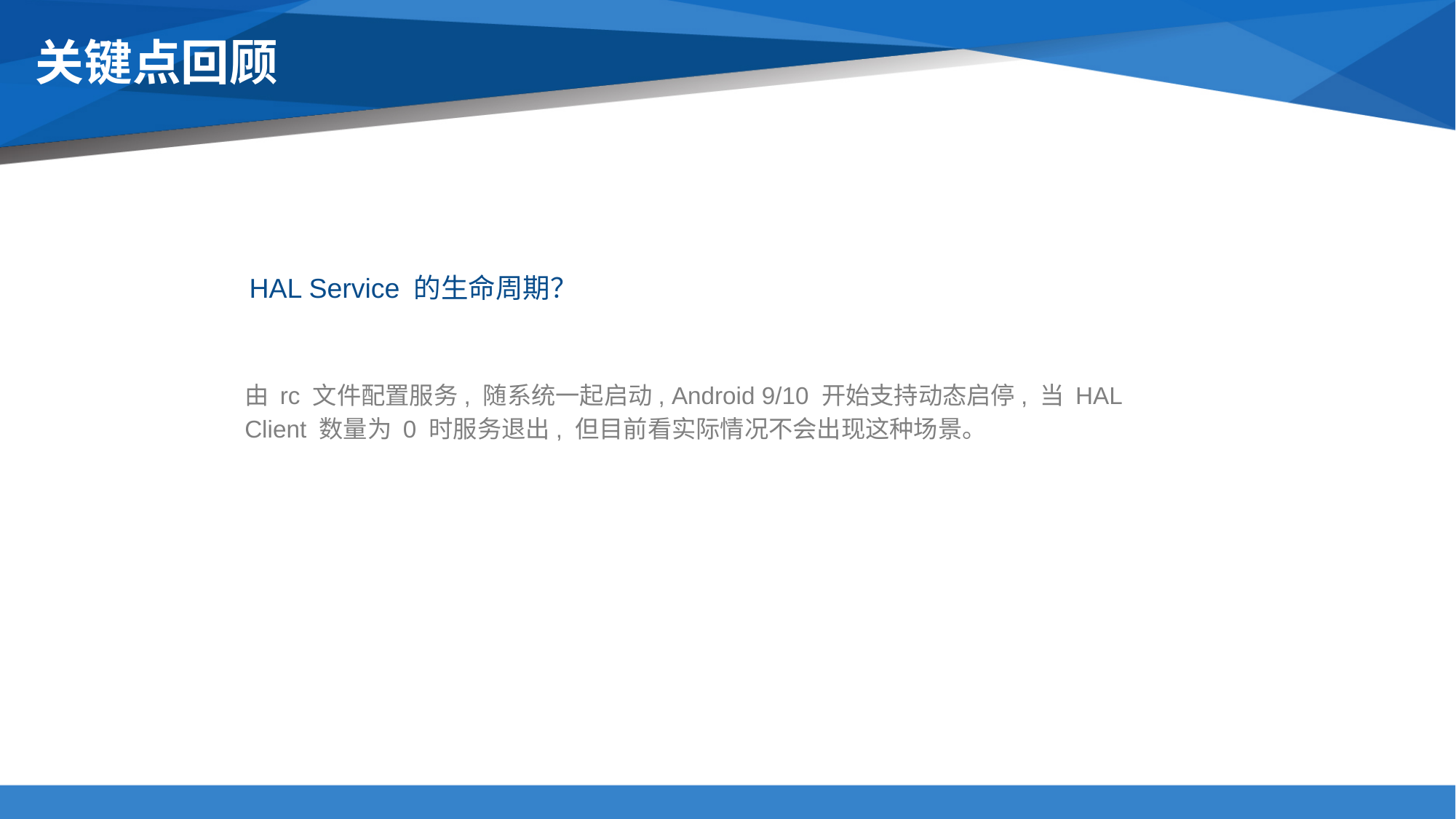

# 关键点回顾
HAL Service 的生命周期？
由 rc 文件配置服务, 随系统一起启动, Android 9/10 开始支持动态启停, 当 HAL Client 数量为 0 时服务退出, 但目前看实际情况不会出现这种场景。